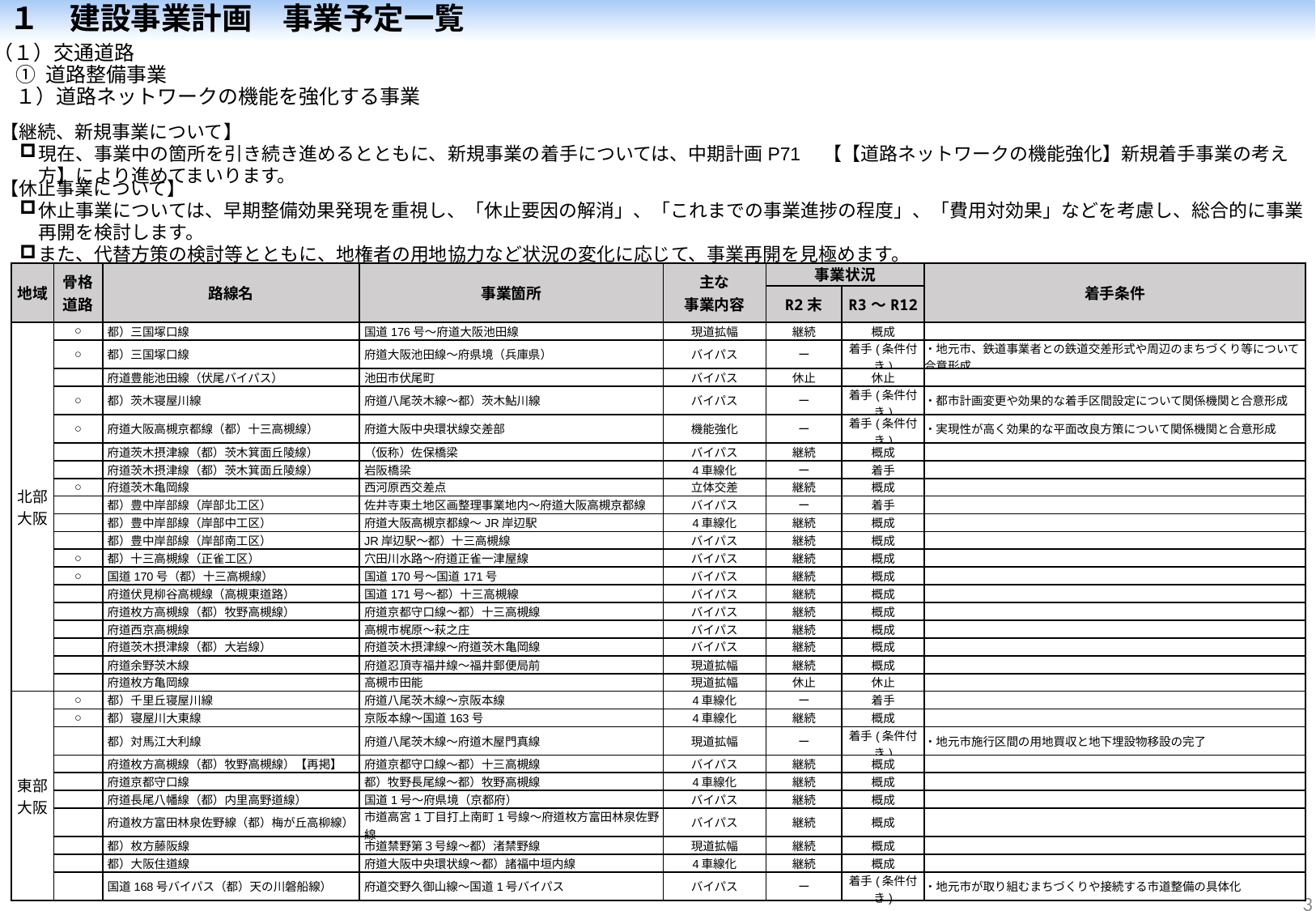

１　建設事業計画　事業予定一覧
（１）交通道路
① 道路整備事業
１）道路ネットワークの機能を強化する事業
【継続、新規事業について】
現在、事業中の箇所を引き続き進めるとともに、新規事業の着手については、中期計画P71　【【道路ネットワークの機能強化】新規着手事業の考え方】により進めてまいります。
【休止事業について】
休止事業については、早期整備効果発現を重視し、「休止要因の解消」、「これまでの事業進捗の程度」、「費用対効果」などを考慮し、総合的に事業再開を検討します。
また、代替方策の検討等とともに、地権者の用地協力など状況の変化に応じて、事業再開を見極めます。
| 地域 | 骨格 道路 | 路線名 | 事業箇所 | 主な 事業内容 | 事業状況 |  | 着手条件 |
| --- | --- | --- | --- | --- | --- | --- | --- |
|  |  |  |  |  | R2末 | R3～R12 |  |
| 北部大阪 | ○ | 都）三国塚口線 | 国道176号～府道大阪池田線 | 現道拡幅 | 継続 | 概成 |  |
|  | ○ | 都）三国塚口線 | 府道大阪池田線～府県境（兵庫県） | バイパス | ー | 着手(条件付き) | ・地元市、鉄道事業者との鉄道交差形式や周辺のまちづくり等について合意形成 |
|  |  | 府道豊能池田線（伏尾バイパス） | 池田市伏尾町 | バイパス | 休止 | 休止 |  |
|  | ○ | 都）茨木寝屋川線 | 府道八尾茨木線～都）茨木鮎川線 | バイパス | ー | 着手(条件付き) | ・都市計画変更や効果的な着手区間設定について関係機関と合意形成 |
|  | ○ | 府道大阪高槻京都線（都）十三高槻線） | 府道大阪中央環状線交差部 | 機能強化 | ー | 着手(条件付き) | ・実現性が高く効果的な平面改良方策について関係機関と合意形成 |
|  |  | 府道茨木摂津線（都）茨木箕面丘陵線） | （仮称）佐保橋梁 | バイパス | 継続 | 概成 |  |
|  |  | 府道茨木摂津線（都）茨木箕面丘陵線） | 岩阪橋梁 | 4車線化 | ー | 着手 |  |
|  | ○ | 府道茨木亀岡線 | 西河原西交差点 | 立体交差 | 継続 | 概成 |  |
|  |  | 都）豊中岸部線（岸部北工区） | 佐井寺東土地区画整理事業地内～府道大阪高槻京都線 | バイパス | ー | 着手 |  |
|  |  | 都）豊中岸部線（岸部中工区） | 府道大阪高槻京都線～JR岸辺駅 | 4車線化 | 継続 | 概成 |  |
|  |  | 都）豊中岸部線（岸部南工区） | JR岸辺駅～都）十三高槻線 | バイパス | 継続 | 概成 |  |
|  | ○ | 都）十三高槻線（正雀工区） | 穴田川水路～府道正雀一津屋線 | バイパス | 継続 | 概成 |  |
|  | ○ | 国道170号（都）十三高槻線） | 国道170号～国道171号 | バイパス | 継続 | 概成 |  |
|  |  | 府道伏見柳谷高槻線（高槻東道路） | 国道171号～都）十三高槻線 | バイパス | 継続 | 概成 |  |
|  |  | 府道枚方高槻線（都）牧野高槻線） | 府道京都守口線～都）十三高槻線 | バイパス | 継続 | 概成 |  |
|  |  | 府道西京高槻線 | 高槻市梶原～萩之庄 | バイパス | 継続 | 概成 |  |
|  |  | 府道茨木摂津線（都）大岩線） | 府道茨木摂津線～府道茨木亀岡線 | バイパス | 継続 | 概成 |  |
|  |  | 府道余野茨木線 | 府道忍頂寺福井線～福井郵便局前 | 現道拡幅 | 継続 | 概成 |  |
|  |  | 府道枚方亀岡線 | 高槻市田能 | 現道拡幅 | 休止 | 休止 |  |
| 東部大阪 | ○ | 都）千里丘寝屋川線 | 府道八尾茨木線～京阪本線 | 4車線化 | ー | 着手 |  |
|  | ○ | 都）寝屋川大東線 | 京阪本線～国道163号 | 4車線化 | 継続 | 概成 |  |
|  |  | 都）対馬江大利線 | 府道八尾茨木線～府道木屋門真線 | 現道拡幅 | ー | 着手(条件付き) | ・地元市施行区間の用地買収と地下埋設物移設の完了 |
|  |  | 府道枚方高槻線（都）牧野高槻線）【再掲】 | 府道京都守口線～都）十三高槻線 | バイパス | 継続 | 概成 |  |
|  |  | 府道京都守口線 | 都）牧野長尾線～都）牧野高槻線 | 4車線化 | 継続 | 概成 |  |
|  |  | 府道長尾八幡線（都）内里高野道線） | 国道1号～府県境（京都府） | バイパス | 継続 | 概成 |  |
|  |  | 府道枚方富田林泉佐野線（都）梅が丘高柳線） | 市道高宮1丁目打上南町1号線～府道枚方富田林泉佐野線 | バイパス | 継続 | 概成 |  |
|  |  | 都）枚方藤阪線 | 市道禁野第３号線～都）渚禁野線 | 現道拡幅 | 継続 | 概成 |  |
|  |  | 都）大阪住道線 | 府道大阪中央環状線～都）諸福中垣内線 | 4車線化 | 継続 | 概成 |  |
|  |  | 国道168号バイパス（都）天の川磐船線） | 府道交野久御山線～国道1号バイパス | バイパス | ー | 着手(条件付き) | ・地元市が取り組むまちづくりや接続する市道整備の具体化 |
3